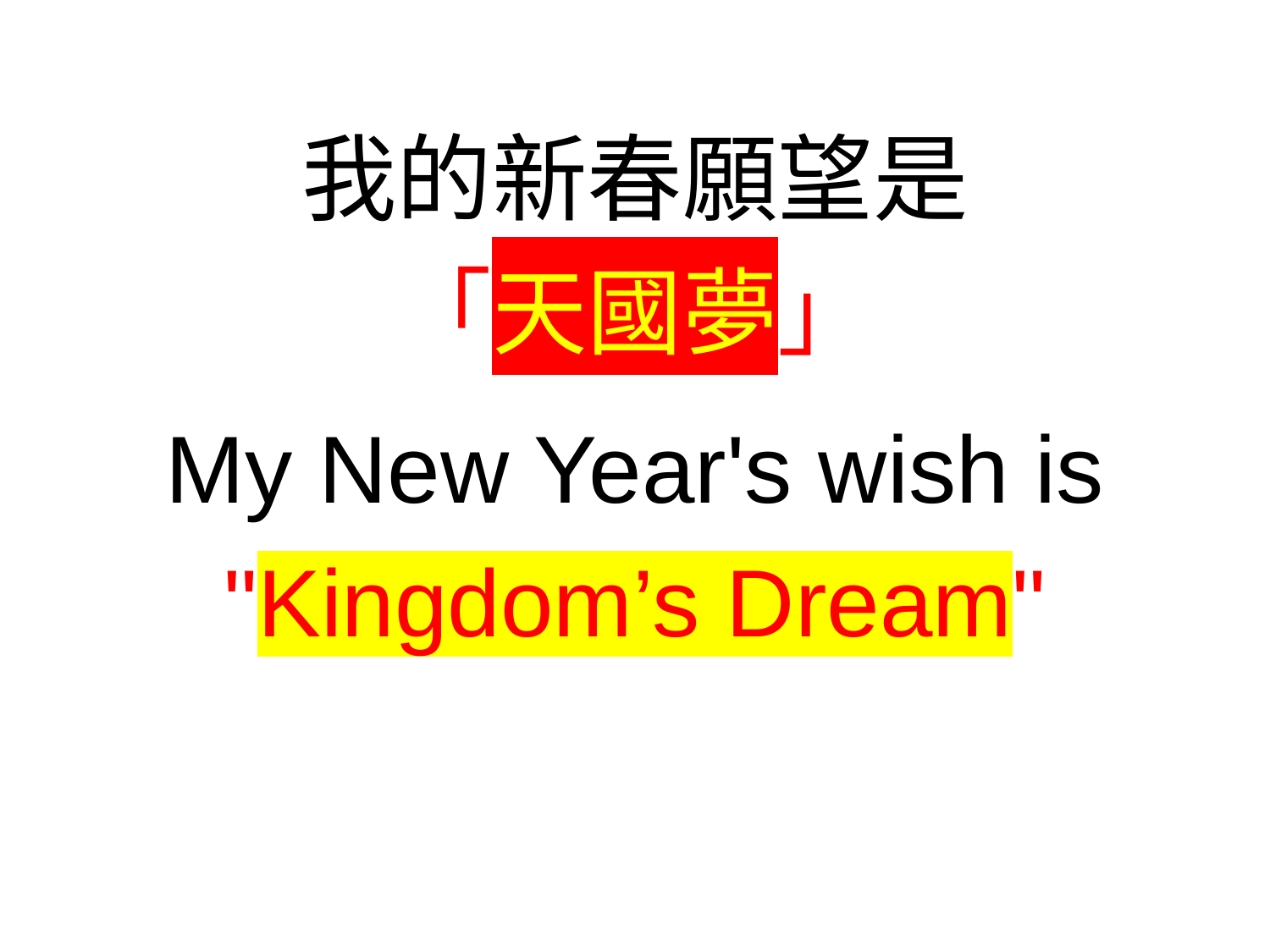

我的新春願望是
「天國夢」
My New Year's wish is "Kingdom’s Dream"